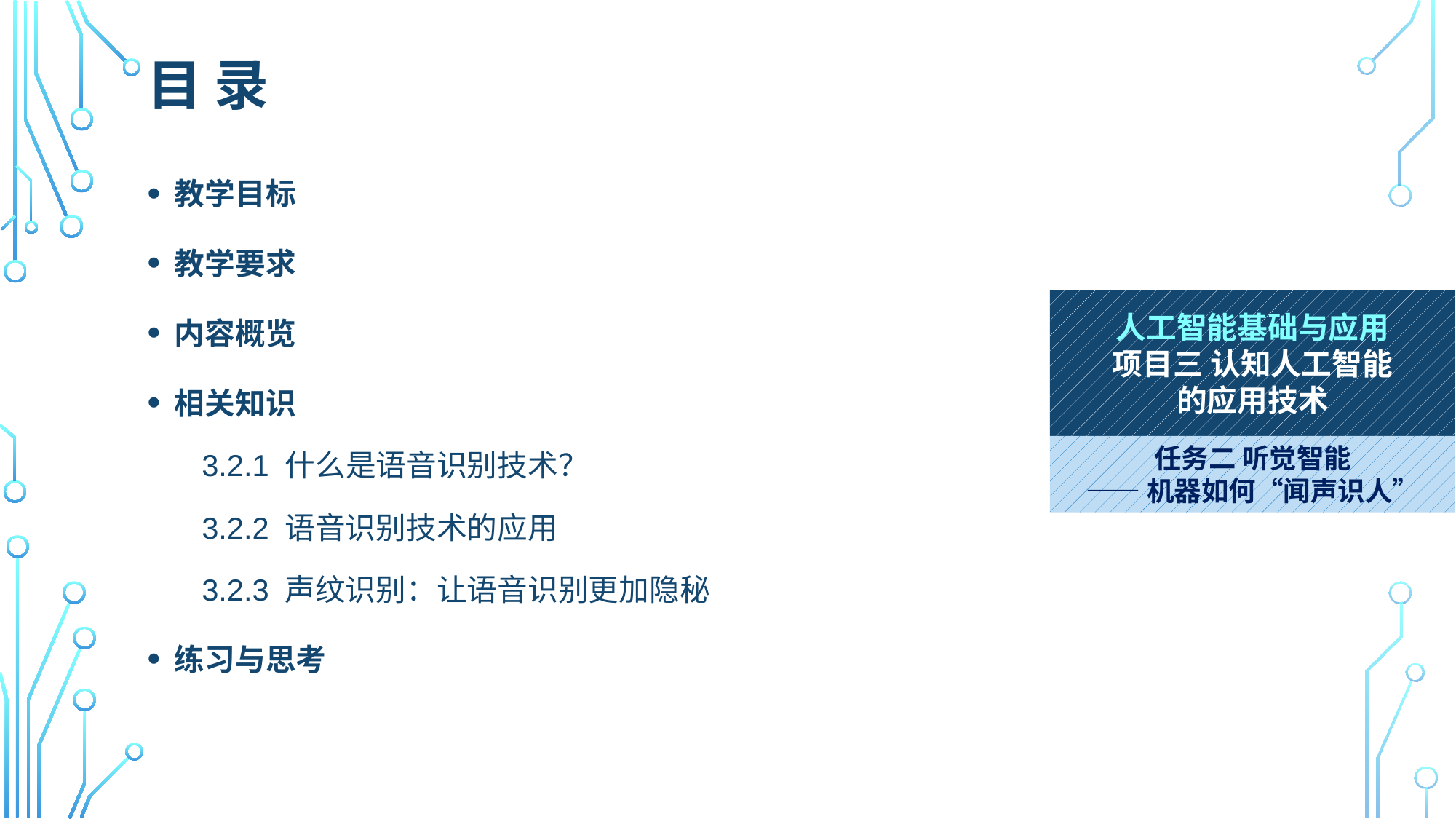

# 目 录
教学目标
教学要求
内容概览
相关知识
3.2.1 什么是语音识别技术？
3.2.2 语音识别技术的应用
3.2.3 声纹识别：让语音识别更加隐秘
练习与思考
人工智能基础与应用
项目三 认知人工智能
的应用技术
任务二 听觉智能
——机器如何“闻声识人”